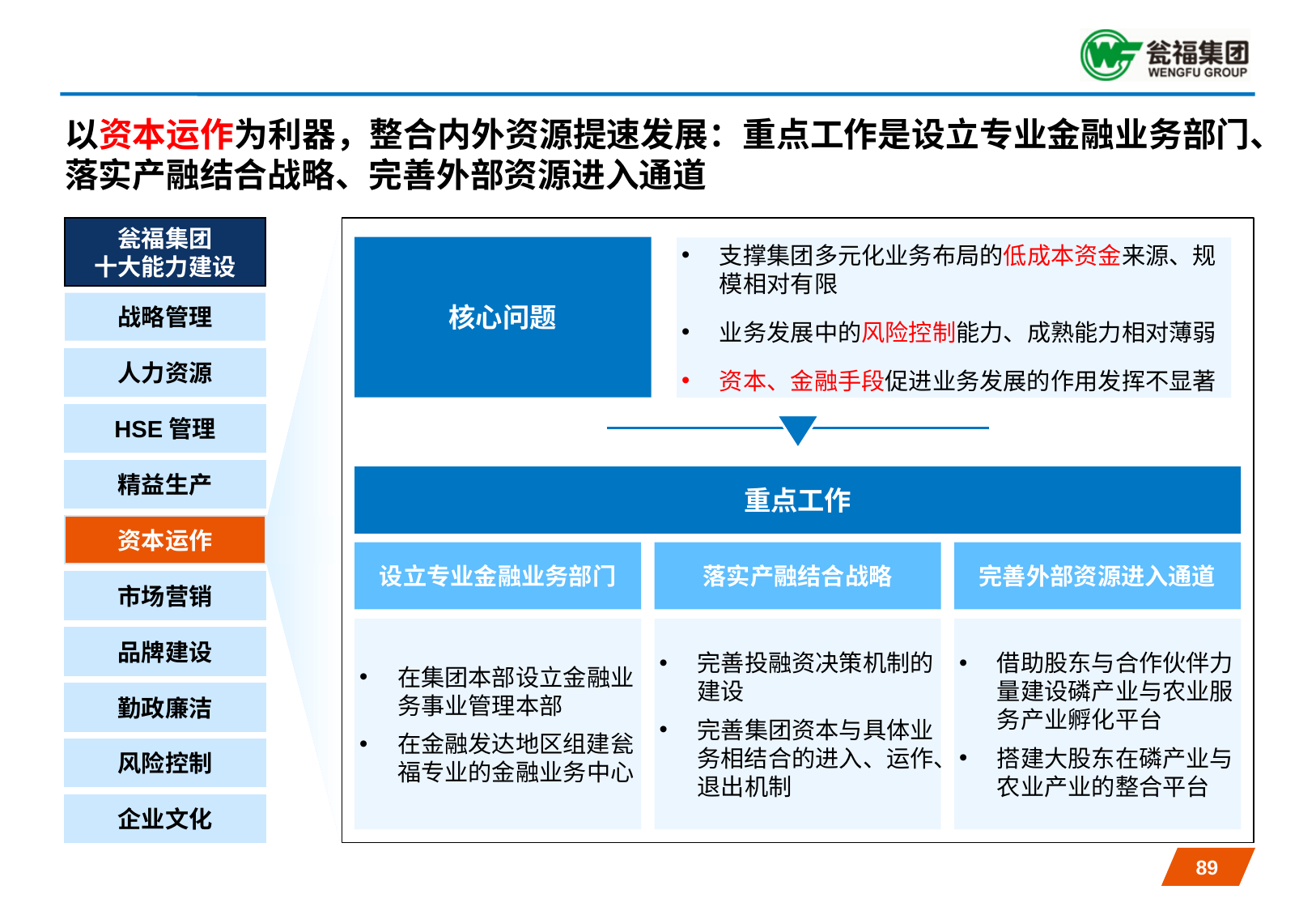

# 以资本运作为利器，整合内外资源提速发展：重点工作是设立专业金融业务部门、落实产融结合战略、完善外部资源进入通道

瓮福集团
十大能力建设

核心问题
支撑集团多元化业务布局的低成本资金来源、规模相对有限
业务发展中的风险控制能力、成熟能力相对薄弱
资本、金融手段促进业务发展的作用发挥不显著

战略管理
人力资源
HSE管理
精益生产
重点工作

资本运作
设立专业金融业务部门
落实产融结合战略
完善外部资源进入通道

市场营销
在集团本部设立金融业务事业管理本部
在金融发达地区组建瓮福专业的金融业务中心
完善投融资决策机制的建设
完善集团资本与具体业务相结合的进入、运作、退出机制
借助股东与合作伙伴力量建设磷产业与农业服务产业孵化平台
搭建大股东在磷产业与农业产业的整合平台
品牌建设
勤政廉洁
风险控制
企业文化